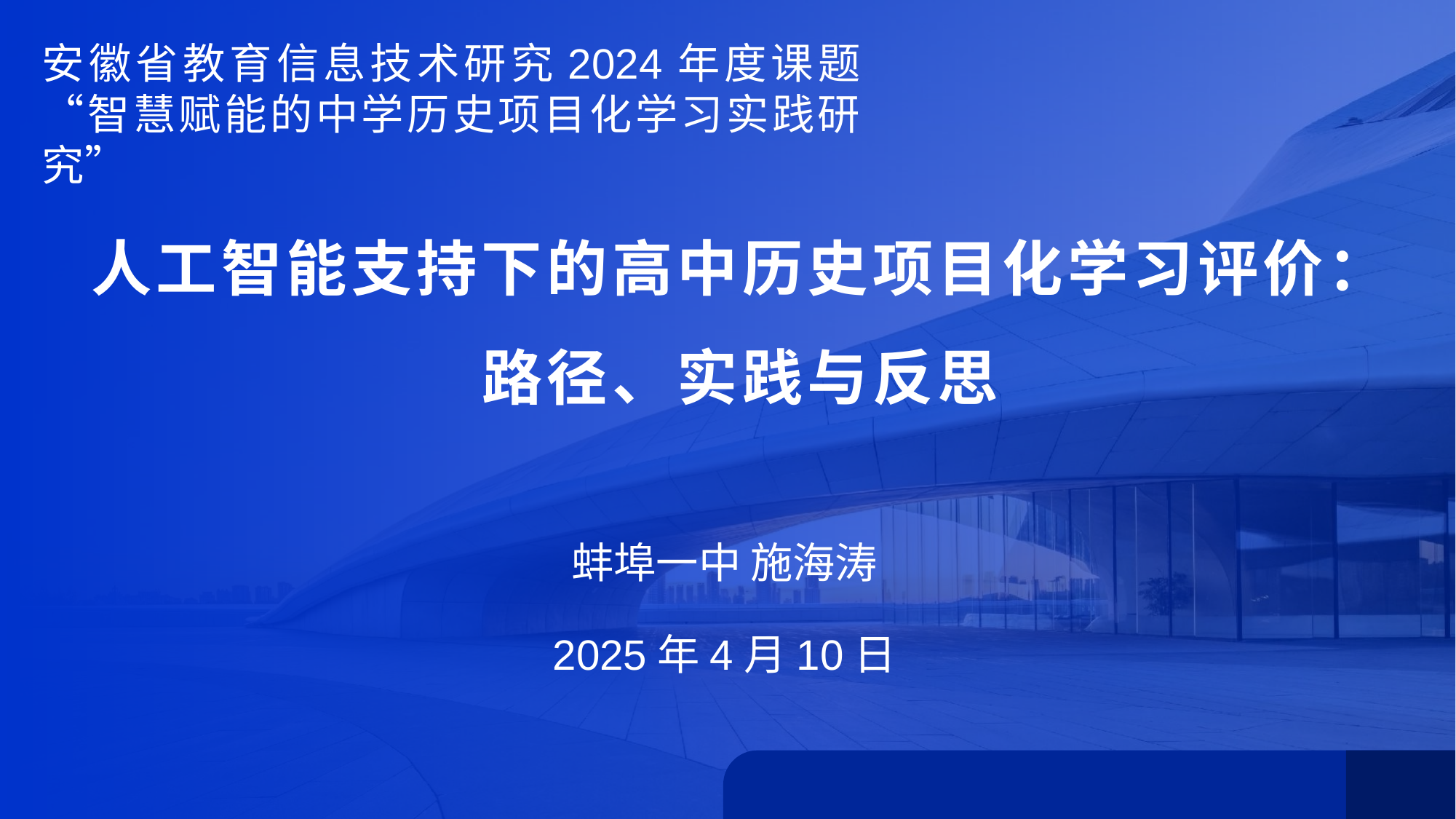

安徽省教育信息技术研究2024年度课题“智慧赋能的中学历史项目化学习实践研究”
人工智能支持下的高中历史项目化学习评价：
路径、实践与反思
蚌埠一中 施海涛
2025年4月10日